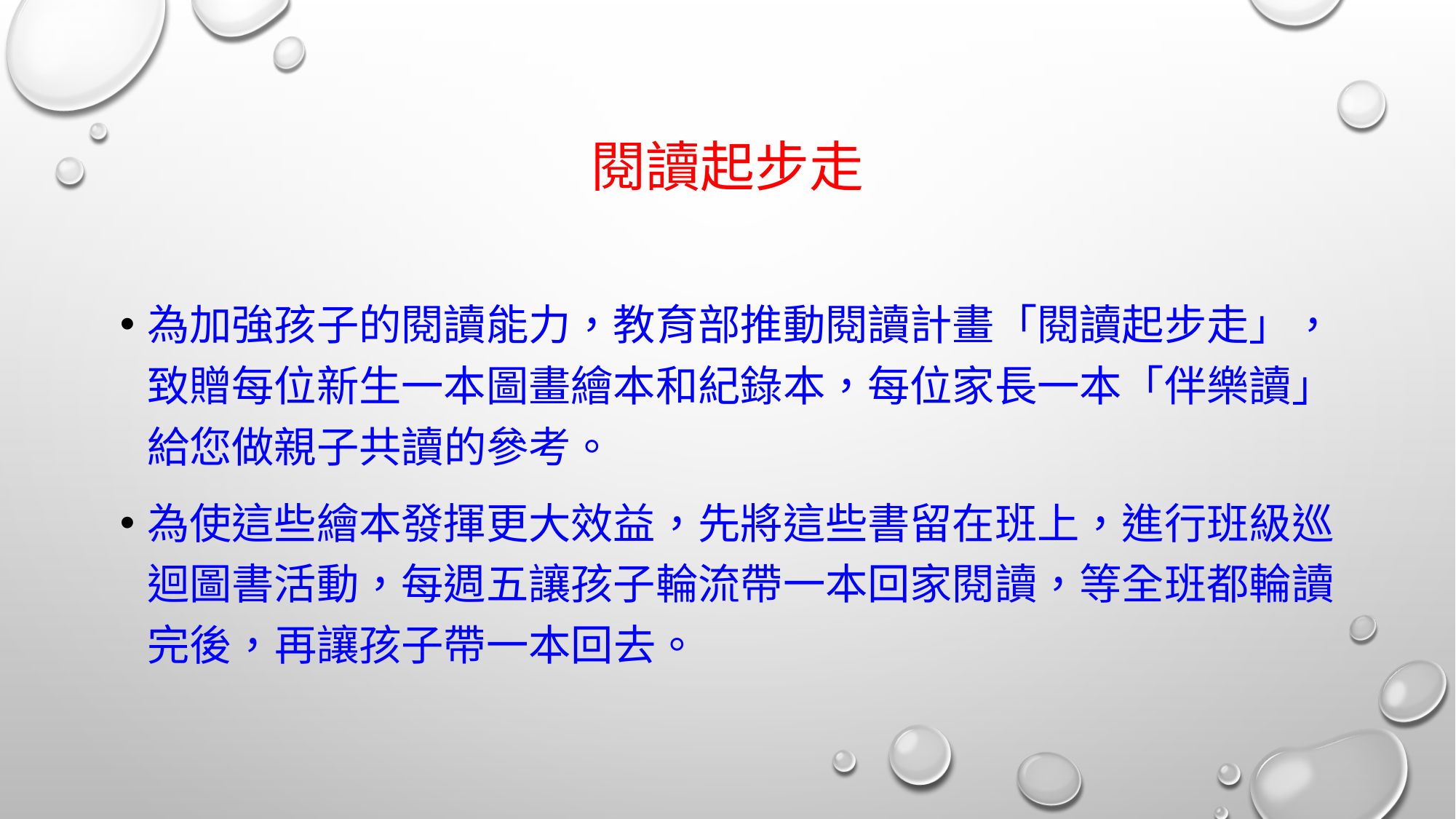

# 閱讀起步走
為加強孩子的閱讀能力，教育部推動閱讀計畫「閱讀起步走」，致贈每位新生一本圖畫繪本和紀錄本，每位家長一本「伴樂讀」給您做親子共讀的參考。
為使這些繪本發揮更大效益，先將這些書留在班上，進行班級巡迴圖書活動，每週五讓孩子輪流帶一本回家閱讀，等全班都輪讀完後，再讓孩子帶一本回去。